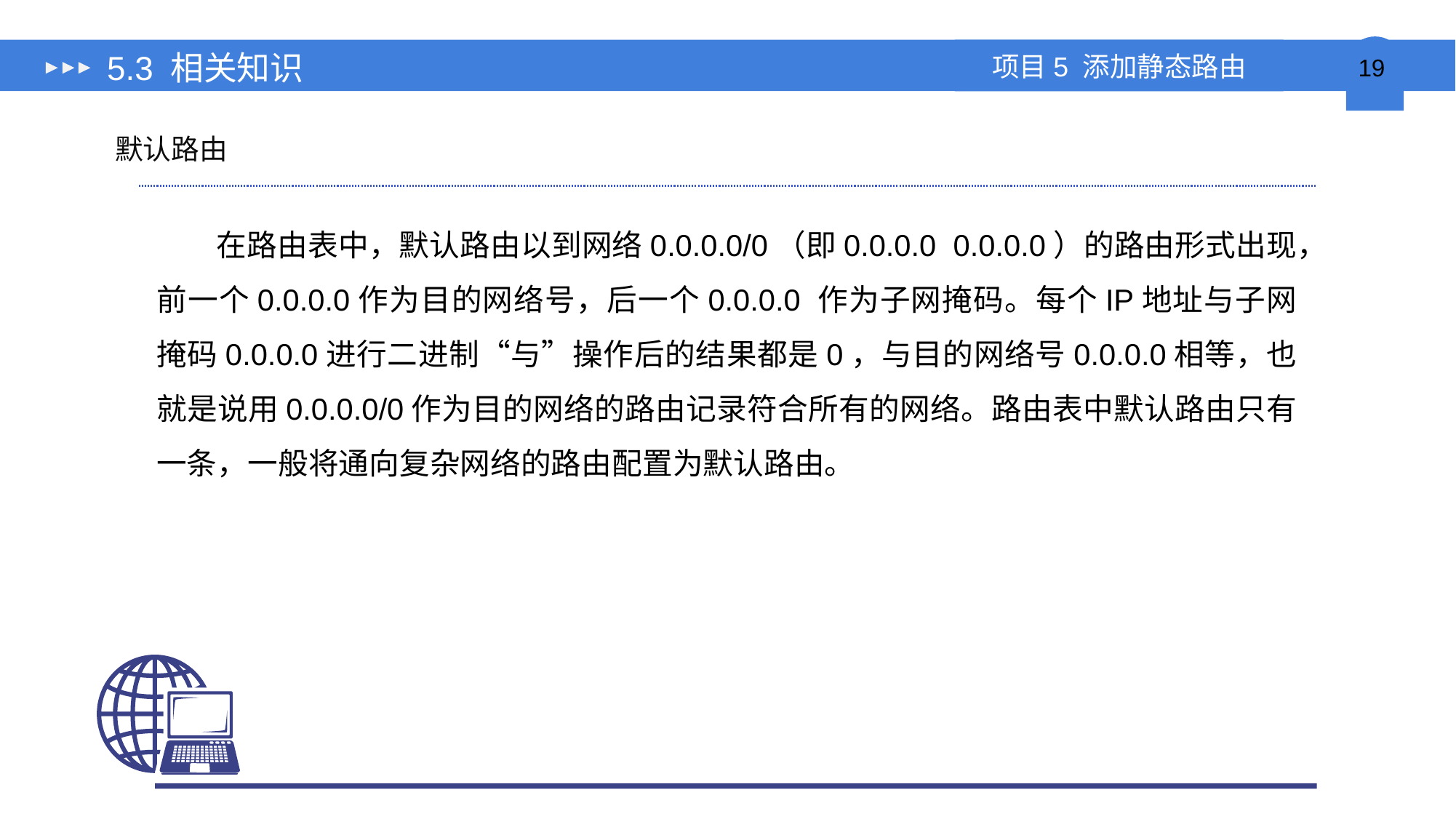

# 5.3 相关知识
默认路由

   在路由表中，默认路由以到网络0.0.0.0/0（即0.0.0.0  0.0.0.0）的路由形式出现，前一个0.0.0.0作为目的网络号，后一个0.0.0.0 作为子网掩码。每个IP地址与子网掩码0.0.0.0进行二进制“与”操作后的结果都是0，与目的网络号0.0.0.0相等，也就是说用0.0.0.0/0作为目的网络的路由记录符合所有的网络。路由表中默认路由只有一条，一般将通向复杂网络的路由配置为默认路由。